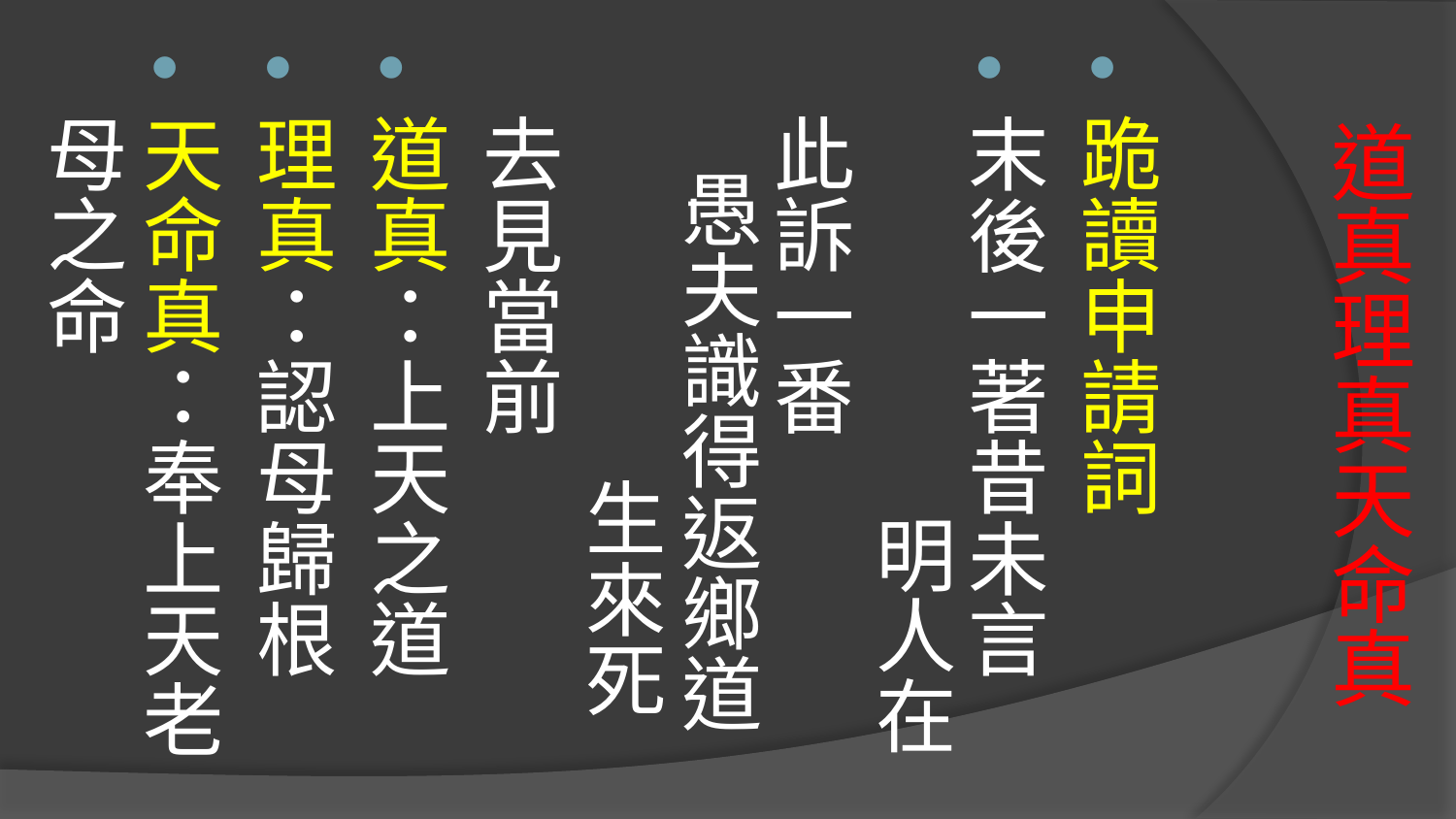

跪讀申請詞
末後一著昔未言                            明人在此訴一番                      愚夫識得返鄉道                       生來死去見當前
道真：上天之道
理真：認母歸根
天命真：奉上天老母之命
# 道真理真天命真